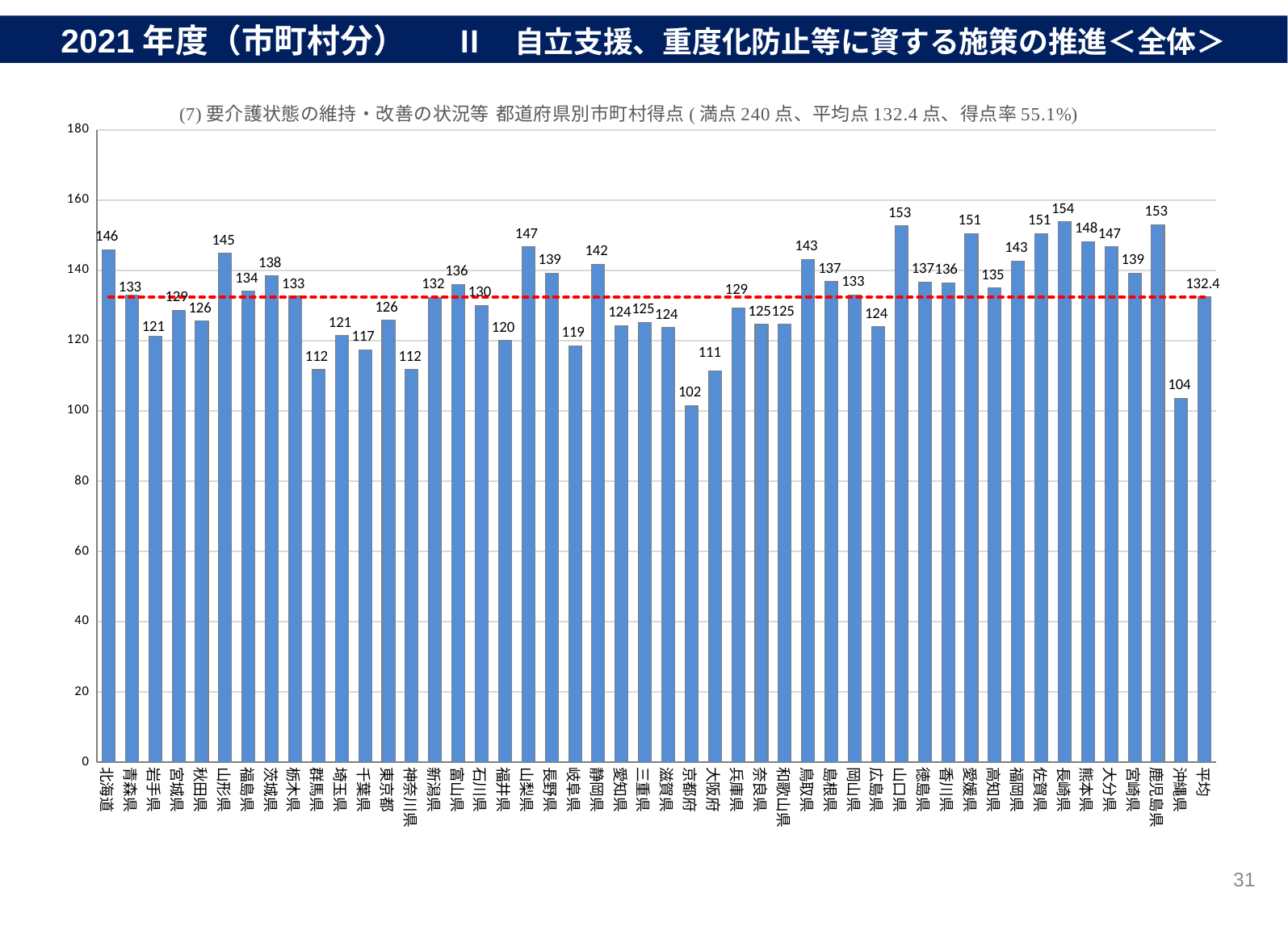

2021年度（市町村分） 　 Ⅱ　自立支援、重度化防止等に資する施策の推進＜全体＞

### Chart

| Category | 合計 | 平均 |
|---|---|---|
| 北海道 | 145.8659217877095 | 132.4 |
| 青森県 | 133.0 | 132.4 |
| 岩手県 | 121.21212121212122 | 132.4 |
| 宮城県 | 128.57142857142858 | 132.4 |
| 秋田県 | 125.6 | 132.4 |
| 山形県 | 144.85714285714286 | 132.4 |
| 福島県 | 134.0677966101695 | 132.4 |
| 茨城県 | 138.4090909090909 | 132.4 |
| 栃木県 | 132.8 | 132.4 |
| 群馬県 | 111.71428571428571 | 132.4 |
| 埼玉県 | 121.42857142857143 | 132.4 |
| 千葉県 | 117.4074074074074 | 132.4 |
| 東京都 | 125.80645161290323 | 132.4 |
| 神奈川県 | 111.81818181818181 | 132.4 |
| 新潟県 | 132.33333333333334 | 132.4 |
| 富山県 | 136.0 | 132.4 |
| 石川県 | 130.0 | 132.4 |
| 福井県 | 120.0 | 132.4 |
| 山梨県 | 146.66666666666666 | 132.4 |
| 長野県 | 139.2207792207792 | 132.4 |
| 岐阜県 | 118.57142857142857 | 132.4 |
| 静岡県 | 141.71428571428572 | 132.4 |
| 愛知県 | 124.25925925925925 | 132.4 |
| 三重県 | 125.17241379310344 | 132.4 |
| 滋賀県 | 123.6842105263158 | 132.4 |
| 京都府 | 101.53846153846153 | 132.4 |
| 大阪府 | 111.3953488372093 | 132.4 |
| 兵庫県 | 129.26829268292684 | 132.4 |
| 奈良県 | 124.61538461538461 | 132.4 |
| 和歌山県 | 124.66666666666667 | 132.4 |
| 鳥取県 | 143.1578947368421 | 132.4 |
| 島根県 | 136.8421052631579 | 132.4 |
| 岡山県 | 132.96296296296296 | 132.4 |
| 広島県 | 123.91304347826087 | 132.4 |
| 山口県 | 152.6315789473684 | 132.4 |
| 徳島県 | 136.66666666666666 | 132.4 |
| 香川県 | 136.47058823529412 | 132.4 |
| 愛媛県 | 150.5 | 132.4 |
| 高知県 | 135.0 | 132.4 |
| 福岡県 | 142.66666666666666 | 132.4 |
| 佐賀県 | 150.5 | 132.4 |
| 長崎県 | 153.8095238095238 | 132.4 |
| 熊本県 | 148.22222222222223 | 132.4 |
| 大分県 | 146.66666666666666 | 132.4 |
| 宮崎県 | 139.23076923076923 | 132.4 |
| 鹿児島県 | 153.02325581395348 | 132.4 |
| 沖縄県 | 103.65853658536585 | 132.4 |
| 平均 | 132.4 | 132.4 |
31